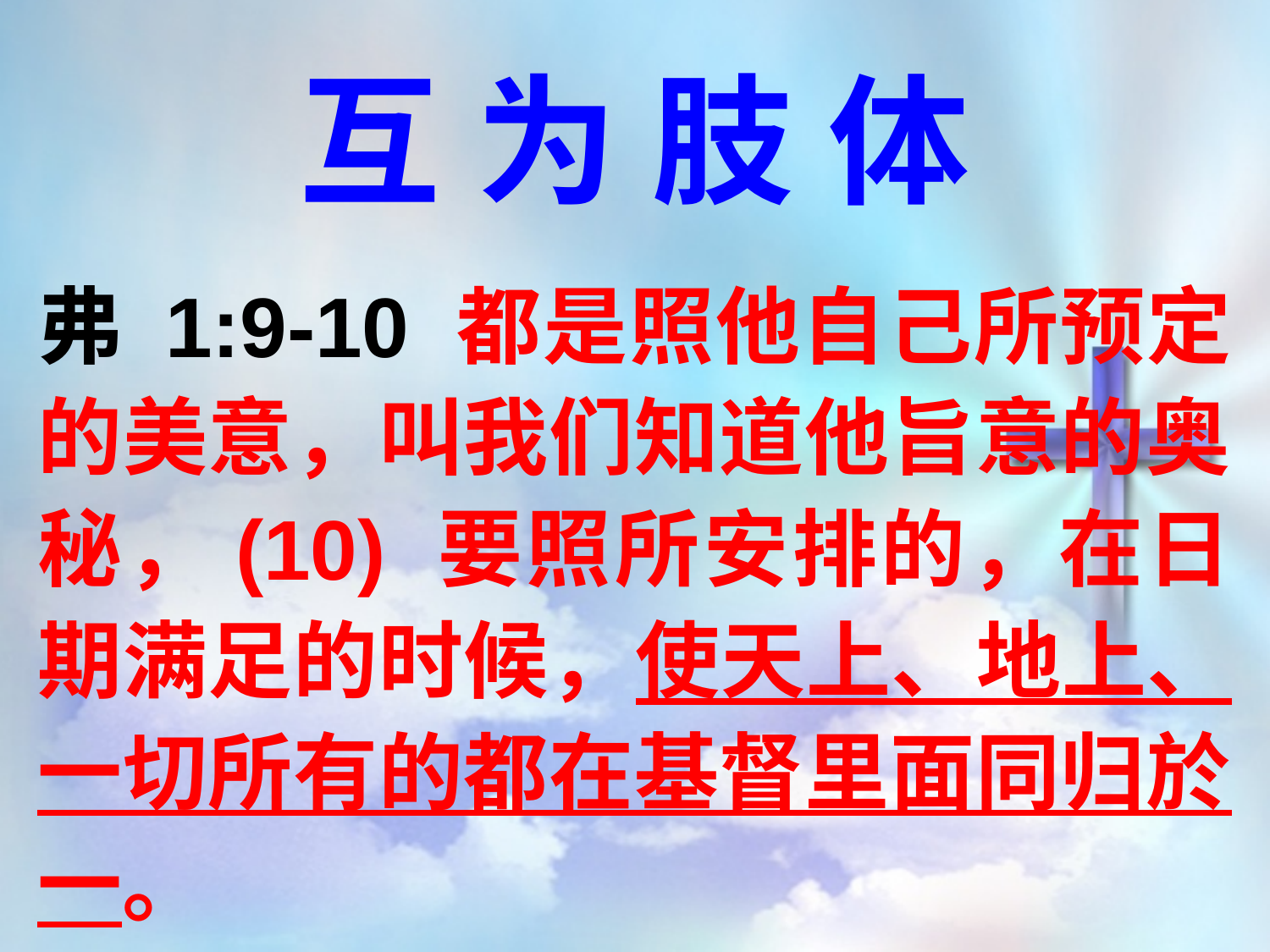

互为肢体
弗 1:9-10 都是照他自己所预定的美意，叫我们知道他旨意的奥秘，(10) 要照所安排的，在日期满足的时候，使天上、地上、一切所有的都在基督里面同归於一。